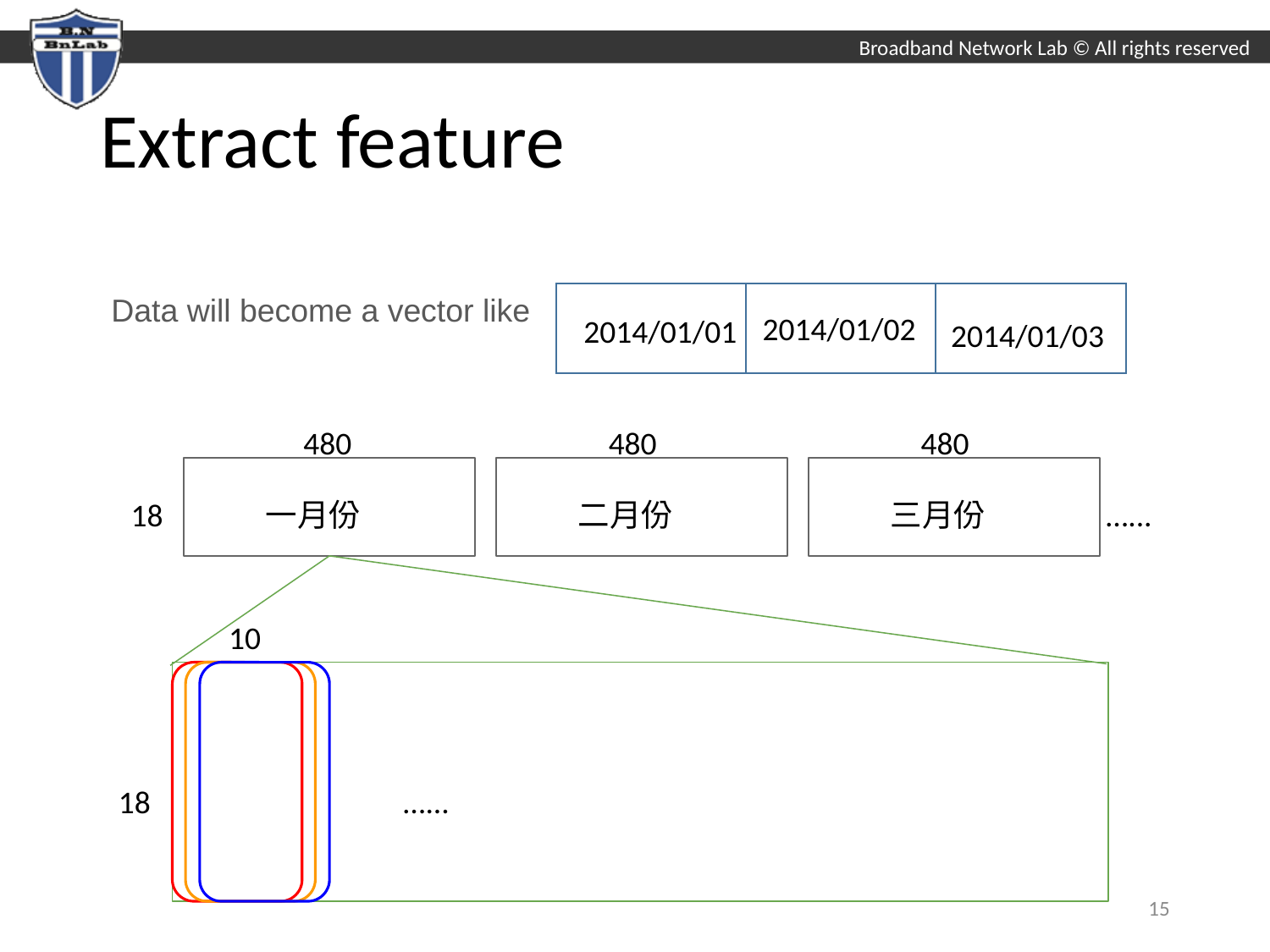

# Extract feature
Data will become a vector like

2014/01/02
2014/01/01
2014/01/03
480
480
480

18
…...
一月份
二月份

三月份

18
…...

10
15